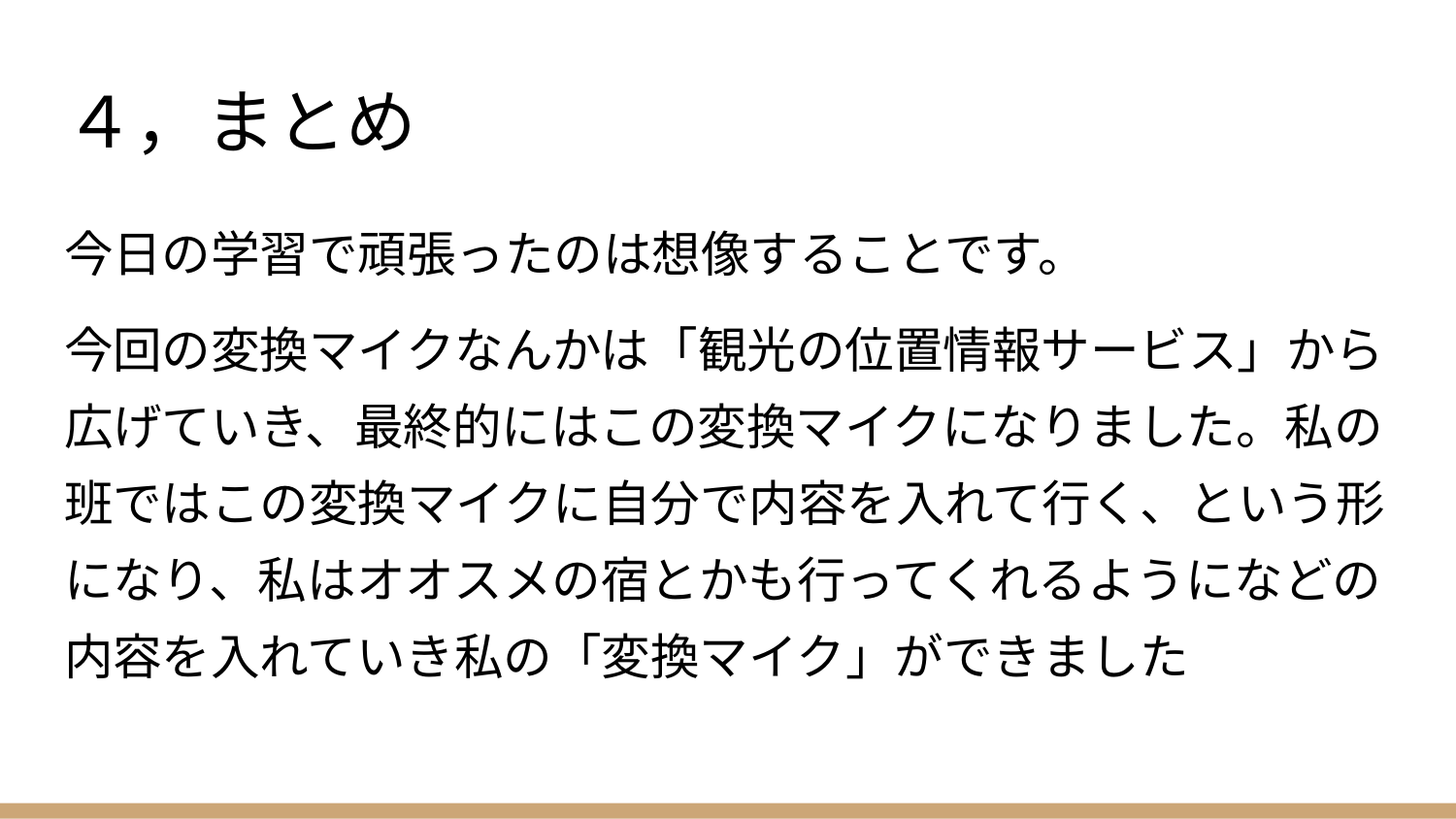

# ４，まとめ
今日の学習で頑張ったのは想像することです。
今回の変換マイクなんかは「観光の位置情報サービス」から広げていき、最終的にはこの変換マイクになりました。私の班ではこの変換マイクに自分で内容を入れて行く、という形になり、私はオオスメの宿とかも行ってくれるようになどの内容を入れていき私の「変換マイク」ができました